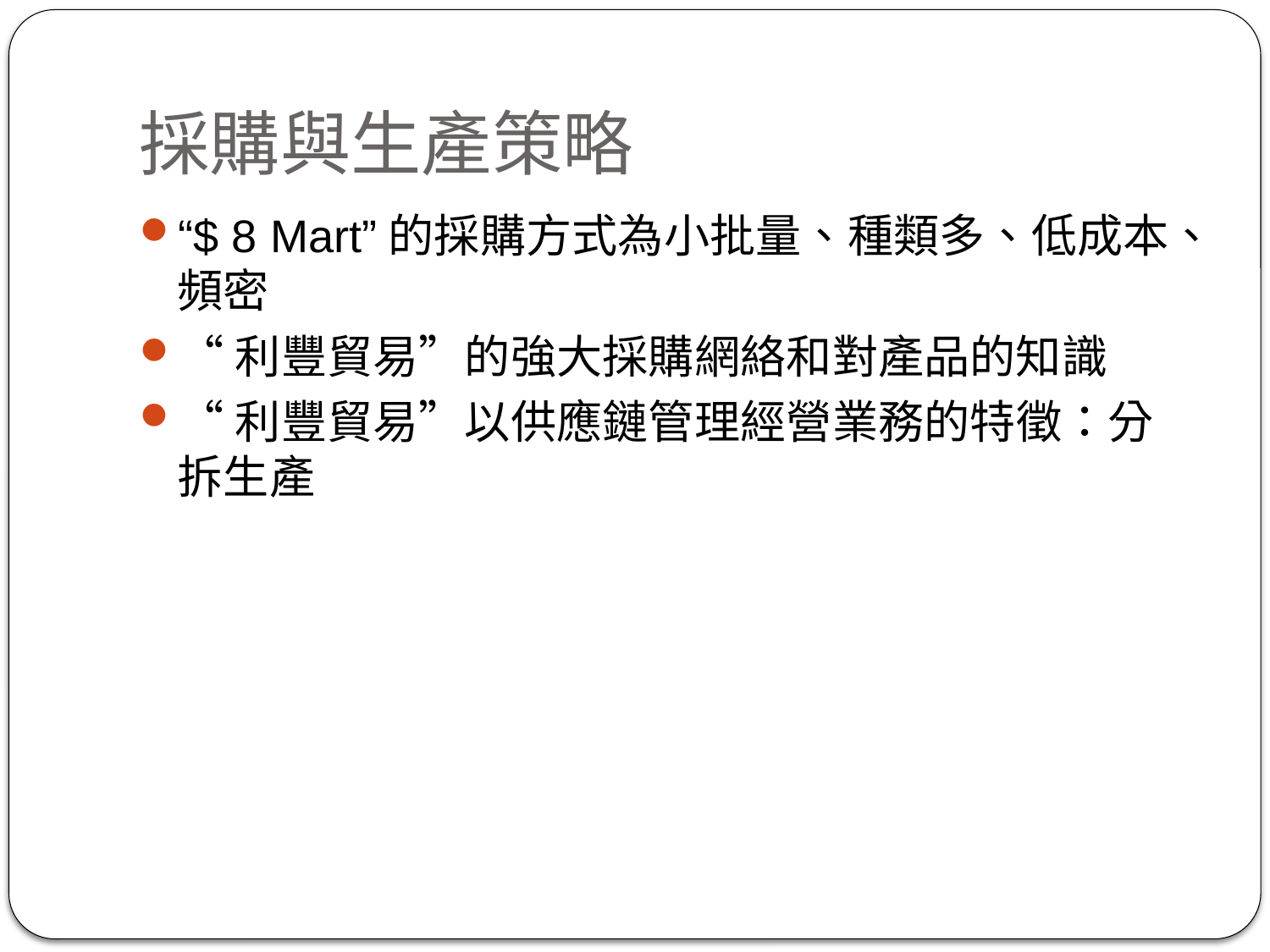

# 採購與生產策略
“$ 8 Mart”的採購方式為小批量、種類多、低成本、頻密
“利豐貿易”的強大採購網絡和對產品的知識
“利豐貿易”以供應鏈管理經營業務的特徵：分拆生產